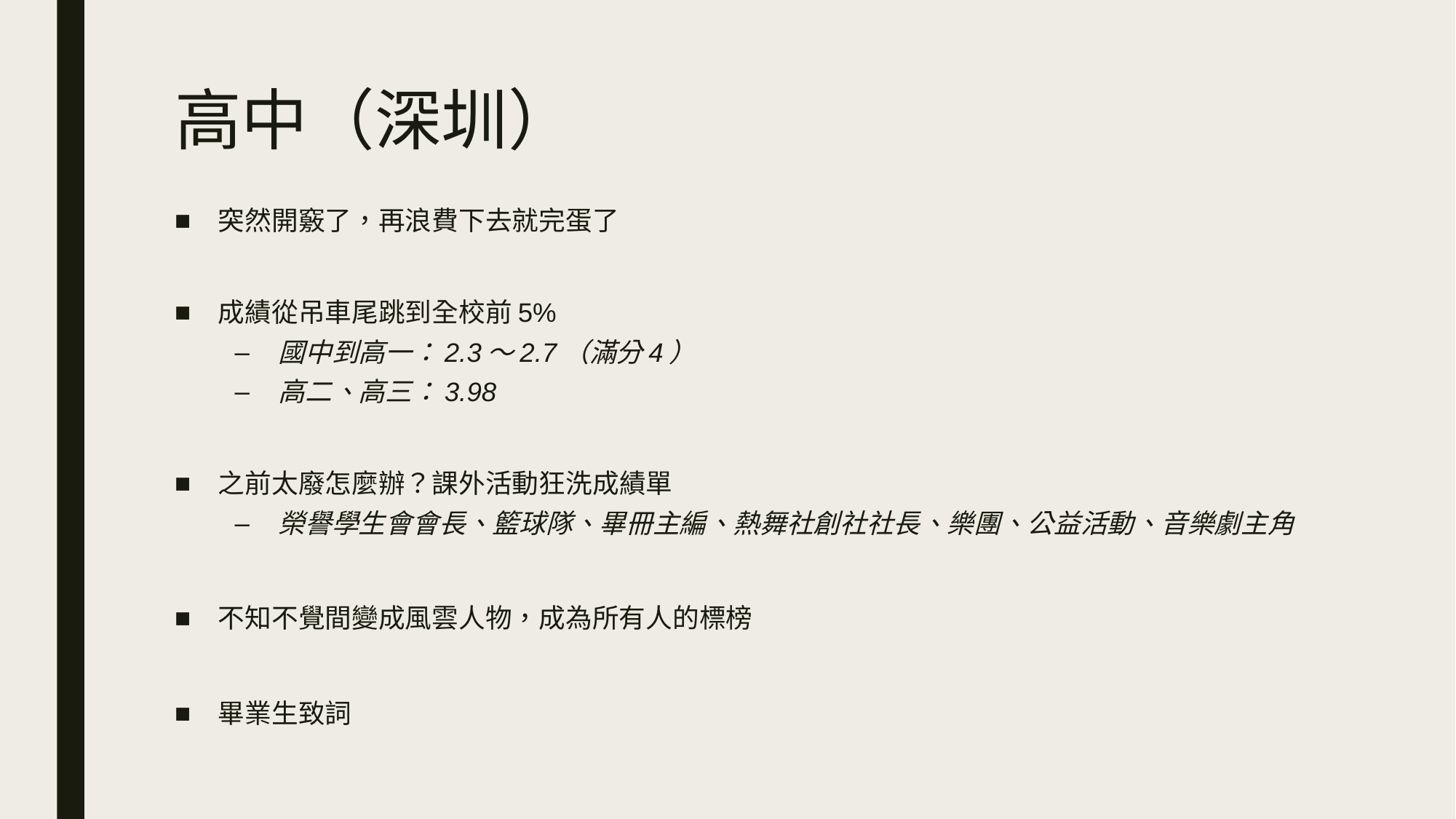

# 高中（深圳）
突然開竅了，再浪費下去就完蛋了

成績從吊車尾跳到全校前5%
國中到高一：2.3～2.7（滿分4）
高二、高三：3.98

之前太廢怎麼辦？課外活動狂洗成績單
榮譽學生會會長、籃球隊、畢冊主編、熱舞社創社社長、樂團、公益活動、音樂劇主角

不知不覺間變成風雲人物，成為所有人的標榜

畢業生致詞